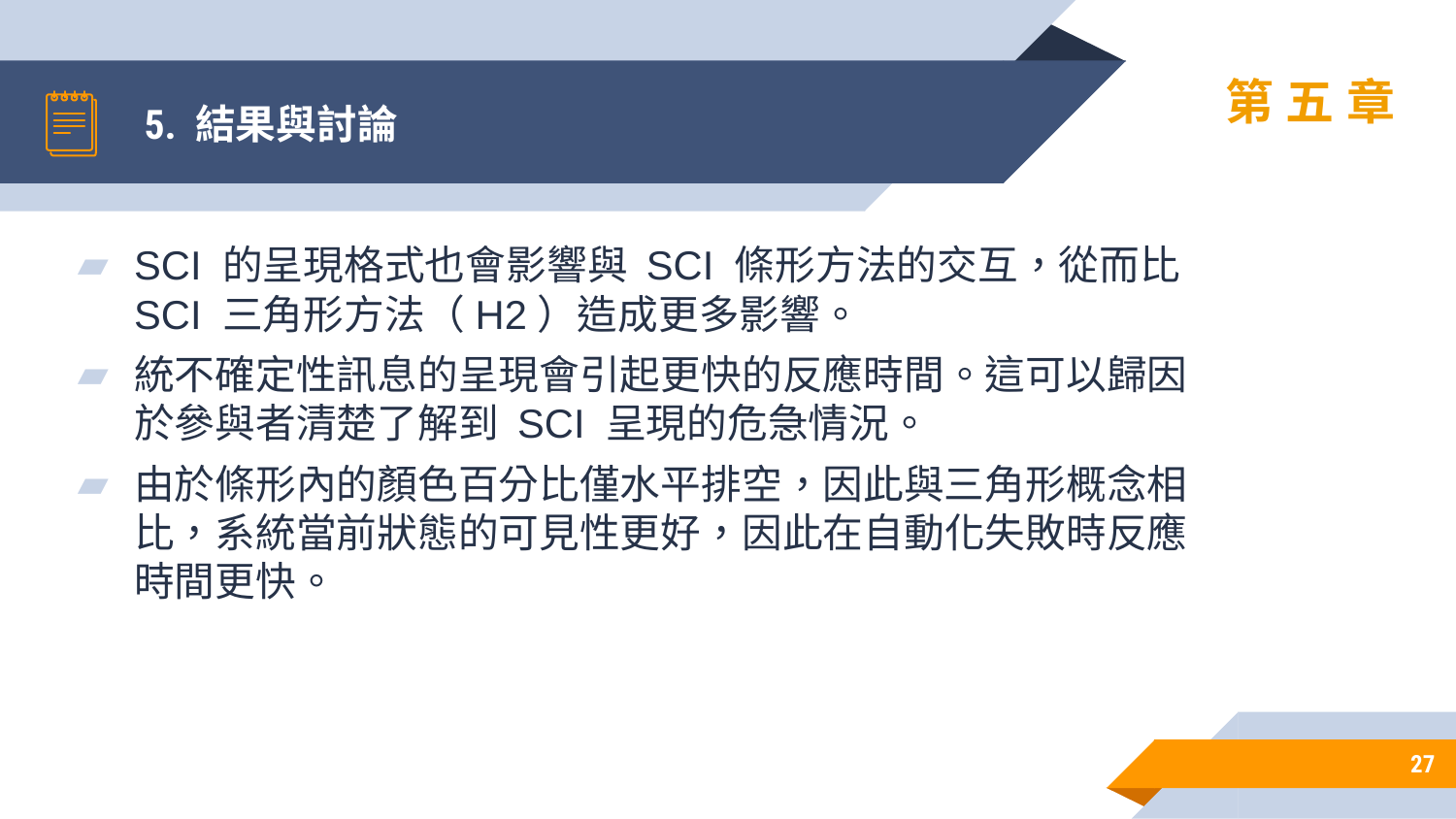

# 5. 結果與討論
第五章

SCI 的呈現格式也會影響與 SCI 條形方法的交互，從而比 SCI 三角形方法（H2）造成更多影響。
統不確定性訊息的呈現會引起更快的反應時間。這可以歸因於參與者清楚了解到 SCI 呈現的危急情況。
由於條形內的顏色百分比僅水平排空，因此與三角形概念相比，系統當前狀態的可見性更好，因此在自動化失敗時反應時間更快。
27